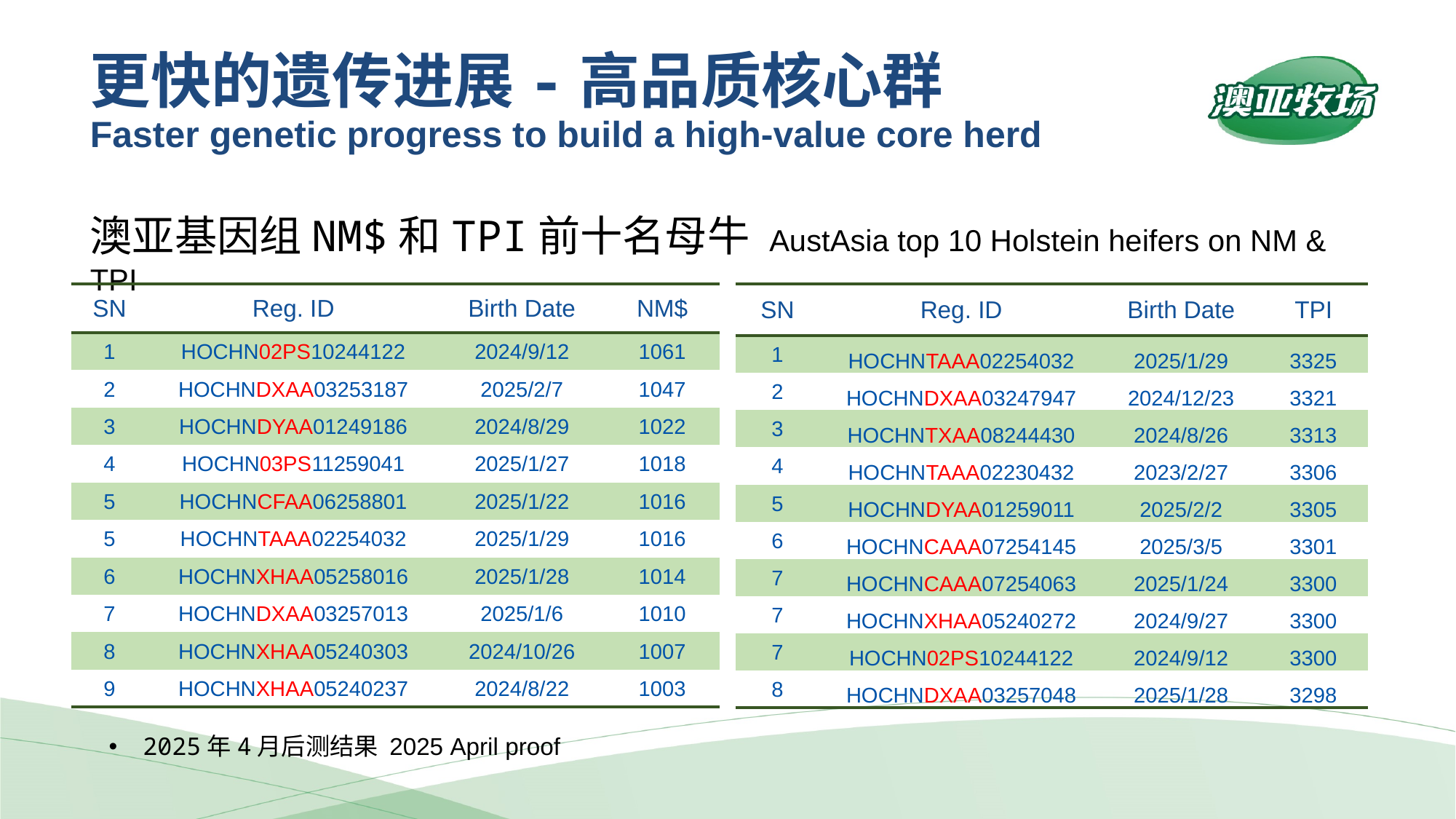

更快的遗传进展-高品质核心群
Faster genetic progress to build a high-value core herd
澳亚基因组NM$和TPI前十名母牛 AustAsia top 10 Holstein heifers on NM & TPI
| SN | Reg. ID | Birth Date | NM$ |
| --- | --- | --- | --- |
| 1 | HOCHN02PS10244122 | 2024/9/12 | 1061 |
| 2 | HOCHNDXAA03253187 | 2025/2/7 | 1047 |
| 3 | HOCHNDYAA01249186 | 2024/8/29 | 1022 |
| 4 | HOCHN03PS11259041 | 2025/1/27 | 1018 |
| 5 | HOCHNCFAA06258801 | 2025/1/22 | 1016 |
| 5 | HOCHNTAAA02254032 | 2025/1/29 | 1016 |
| 6 | HOCHNXHAA05258016 | 2025/1/28 | 1014 |
| 7 | HOCHNDXAA03257013 | 2025/1/6 | 1010 |
| 8 | HOCHNXHAA05240303 | 2024/10/26 | 1007 |
| 9 | HOCHNXHAA05240237 | 2024/8/22 | 1003 |
| SN | Reg. ID | Birth Date | TPI |
| --- | --- | --- | --- |
| 1 | HOCHNTAAA02254032 | 2025/1/29 | 3325 |
| 2 | HOCHNDXAA03247947 | 2024/12/23 | 3321 |
| 3 | HOCHNTXAA08244430 | 2024/8/26 | 3313 |
| 4 | HOCHNTAAA02230432 | 2023/2/27 | 3306 |
| 5 | HOCHNDYAA01259011 | 2025/2/2 | 3305 |
| 6 | HOCHNCAAA07254145 | 2025/3/5 | 3301 |
| 7 | HOCHNCAAA07254063 | 2025/1/24 | 3300 |
| 7 | HOCHNXHAA05240272 | 2024/9/27 | 3300 |
| 7 | HOCHN02PS10244122 | 2024/9/12 | 3300 |
| 8 | HOCHNDXAA03257048 | 2025/1/28 | 3298 |
2025年4月后测结果 2025 April proof